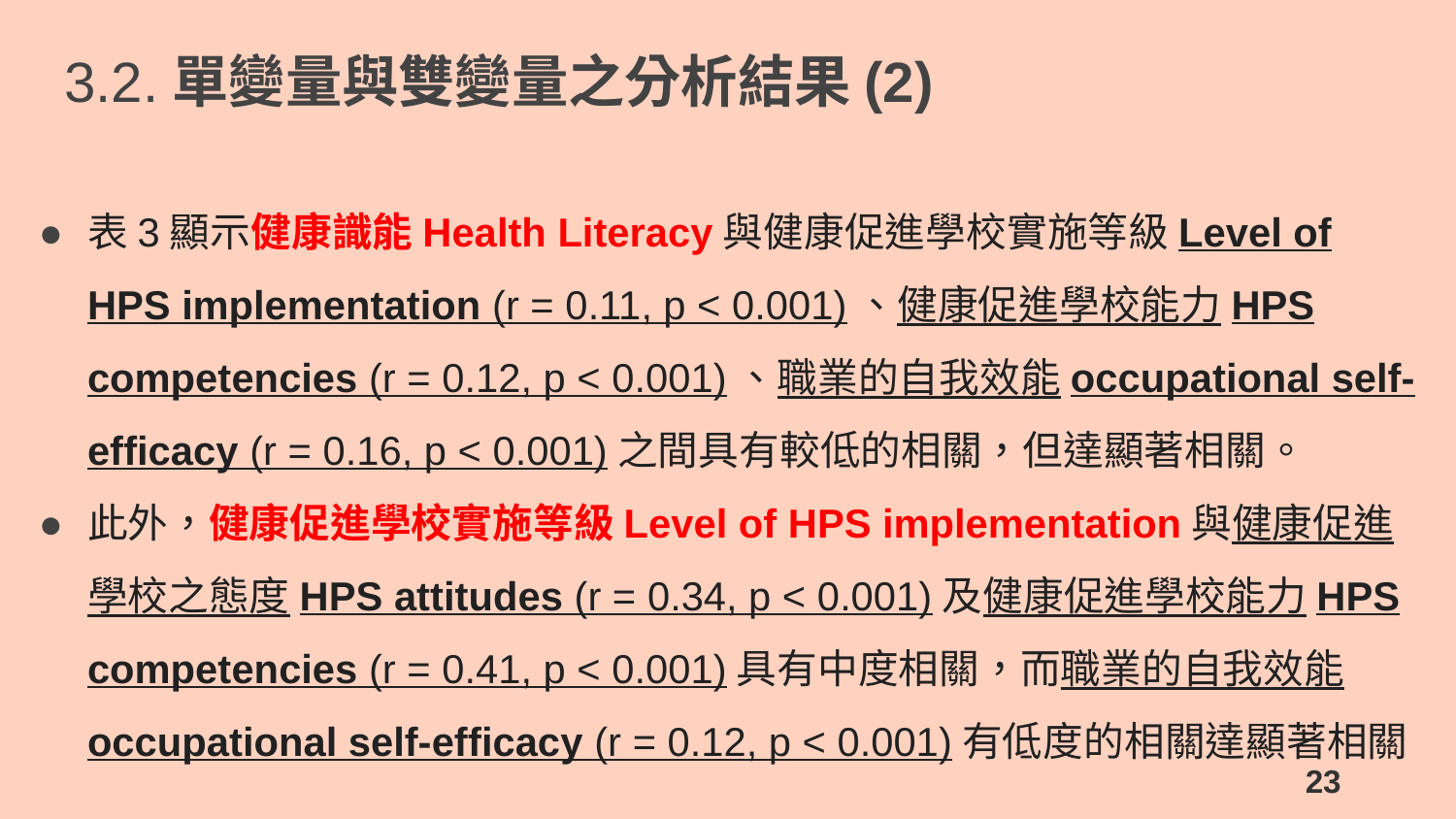

# 3.2.單變量與雙變量之分析結果(2)
表3顯示健康識能Health Literacy與健康促進學校實施等級Level of HPS implementation (r = 0.11, p < 0.001)、健康促進學校能力HPS competencies (r = 0.12, p < 0.001)、職業的自我效能occupational self-efficacy (r = 0.16, p < 0.001)之間具有較低的相關，但達顯著相關。
此外，健康促進學校實施等級Level of HPS implementation與健康促進學校之態度HPS attitudes (r = 0.34, p < 0.001)及健康促進學校能力HPS competencies (r = 0.41, p < 0.001)具有中度相關，而職業的自我效能occupational self-efficacy (r = 0.12, p < 0.001)有低度的相關達顯著相關
23